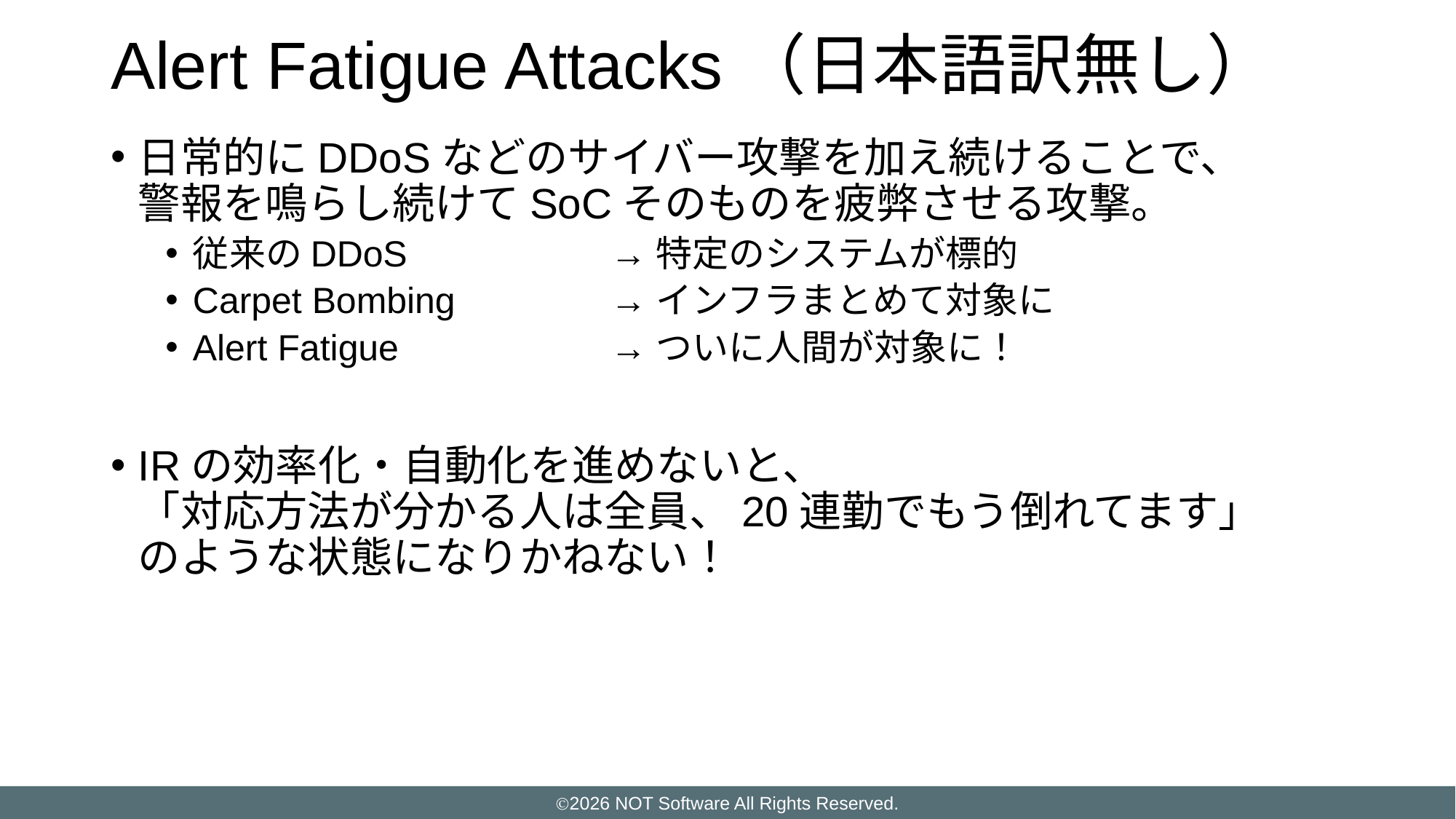

# Alert Fatigue Attacks（日本語訳無し）
日常的にDDoSなどのサイバー攻撃を加え続けることで、
警報を鳴らし続けてSoCそのものを疲弊させる攻撃。
従来のDDoS	→特定のシステムが標的
Carpet Bombing	→インフラまとめて対象に
Alert Fatigue	→ついに人間が対象に！

IRの効率化・自動化を進めないと、
「対応方法が分かる人は全員、20連勤でもう倒れてます」
のような状態になりかねない！